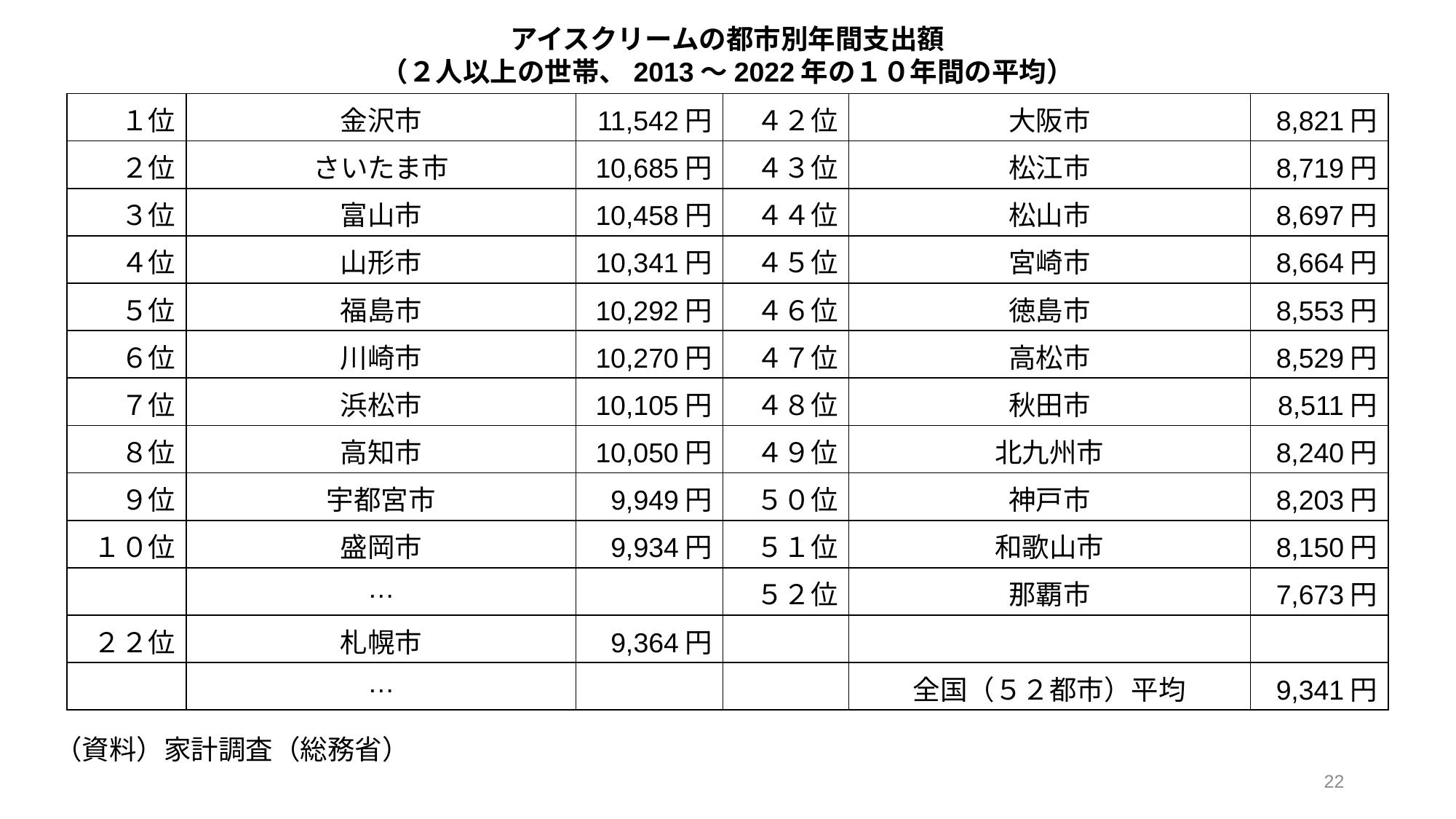

アイスクリームの都市別年間支出額
（２人以上の世帯、2013～2022年の１０年間の平均）
| １位 | 金沢市 | 11,542円 | ４２位 | 大阪市 | 8,821円 |
| --- | --- | --- | --- | --- | --- |
| ２位 | さいたま市 | 10,685円 | ４３位 | 松江市 | 8,719円 |
| ３位 | 富山市 | 10,458円 | ４４位 | 松山市 | 8,697円 |
| ４位 | 山形市 | 10,341円 | ４５位 | 宮崎市 | 8,664円 |
| ５位 | 福島市 | 10,292円 | ４６位 | 徳島市 | 8,553円 |
| ６位 | 川崎市 | 10,270円 | ４７位 | 高松市 | 8,529円 |
| ７位 | 浜松市 | 10,105円 | ４８位 | 秋田市 | 8,511円 |
| ８位 | 高知市 | 10,050円 | ４９位 | 北九州市 | 8,240円 |
| ９位 | 宇都宮市 | 9,949円 | ５０位 | 神戸市 | 8,203円 |
| １０位 | 盛岡市 | 9,934円 | ５１位 | 和歌山市 | 8,150円 |
|  | … |  | ５２位 | 那覇市 | 7,673円 |
| ２２位 | 札幌市 | 9,364円 |  |  |  |
|  | … |  |  | 全国（５２都市）平均 | 9,341円 |
（資料）家計調査（総務省）
22